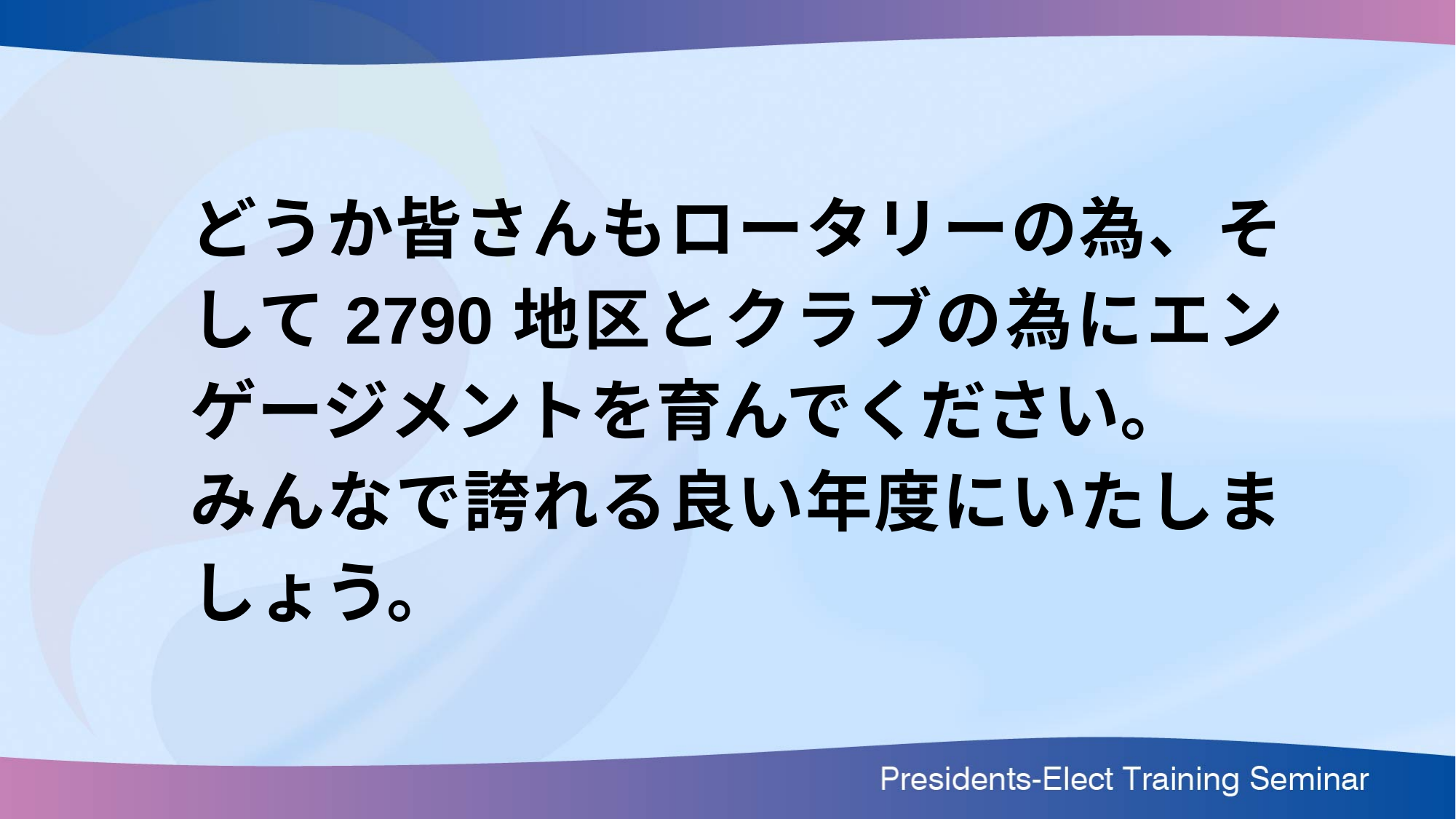

どうか皆さんもロータリーの為、そして2790地区とクラブの為にエンゲージメントを育んでください。
みんなで誇れる良い年度にいたしましょう。